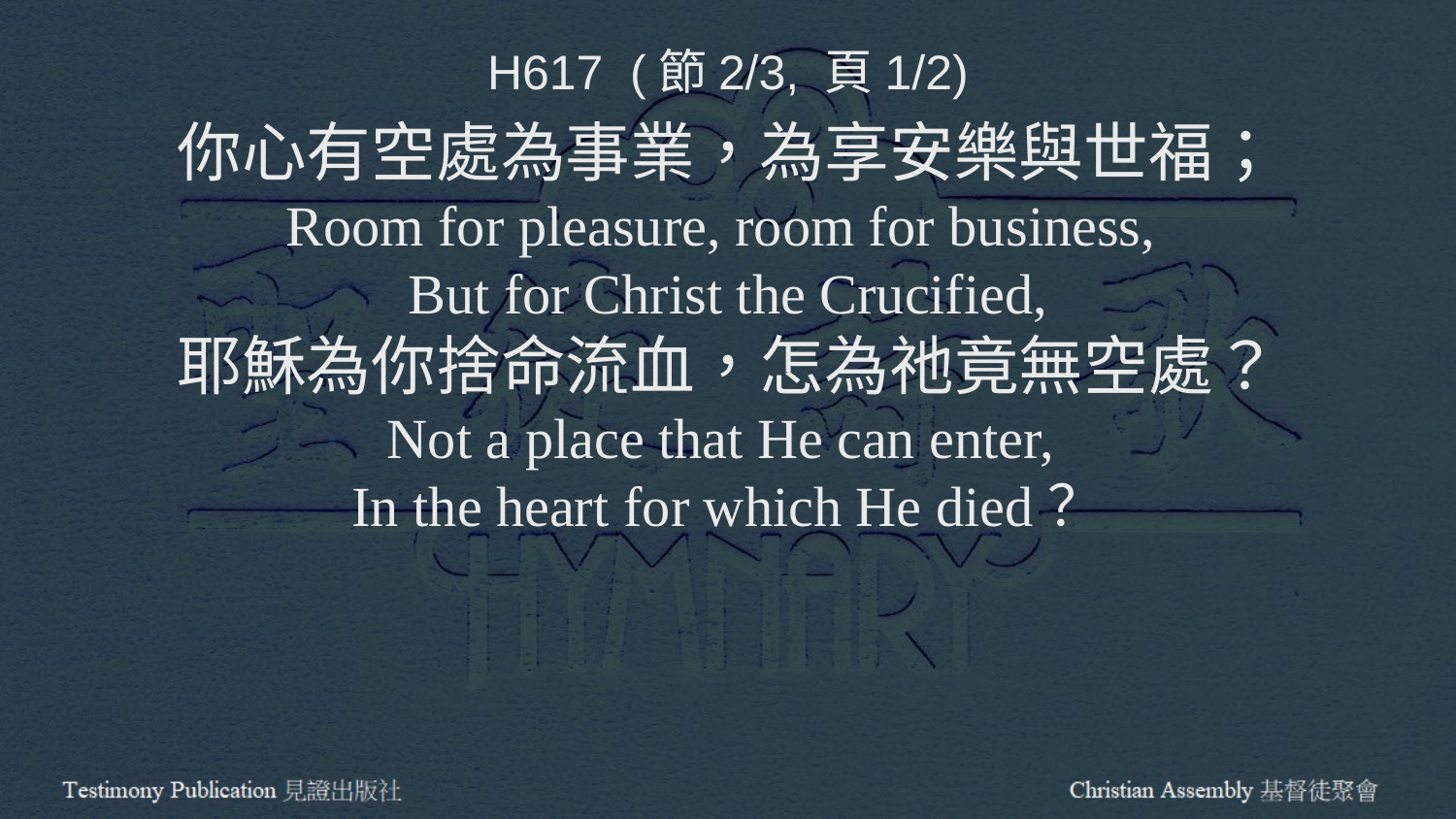

H617  (節2/3, 頁1/2)
你心有空處為事業，為享安樂與世福；
Room for pleasure, room for business,
But for Christ the Crucified,
耶穌為你捨命流血，怎為祂竟無空處？
Not a place that He can enter,
In the heart for which He died？